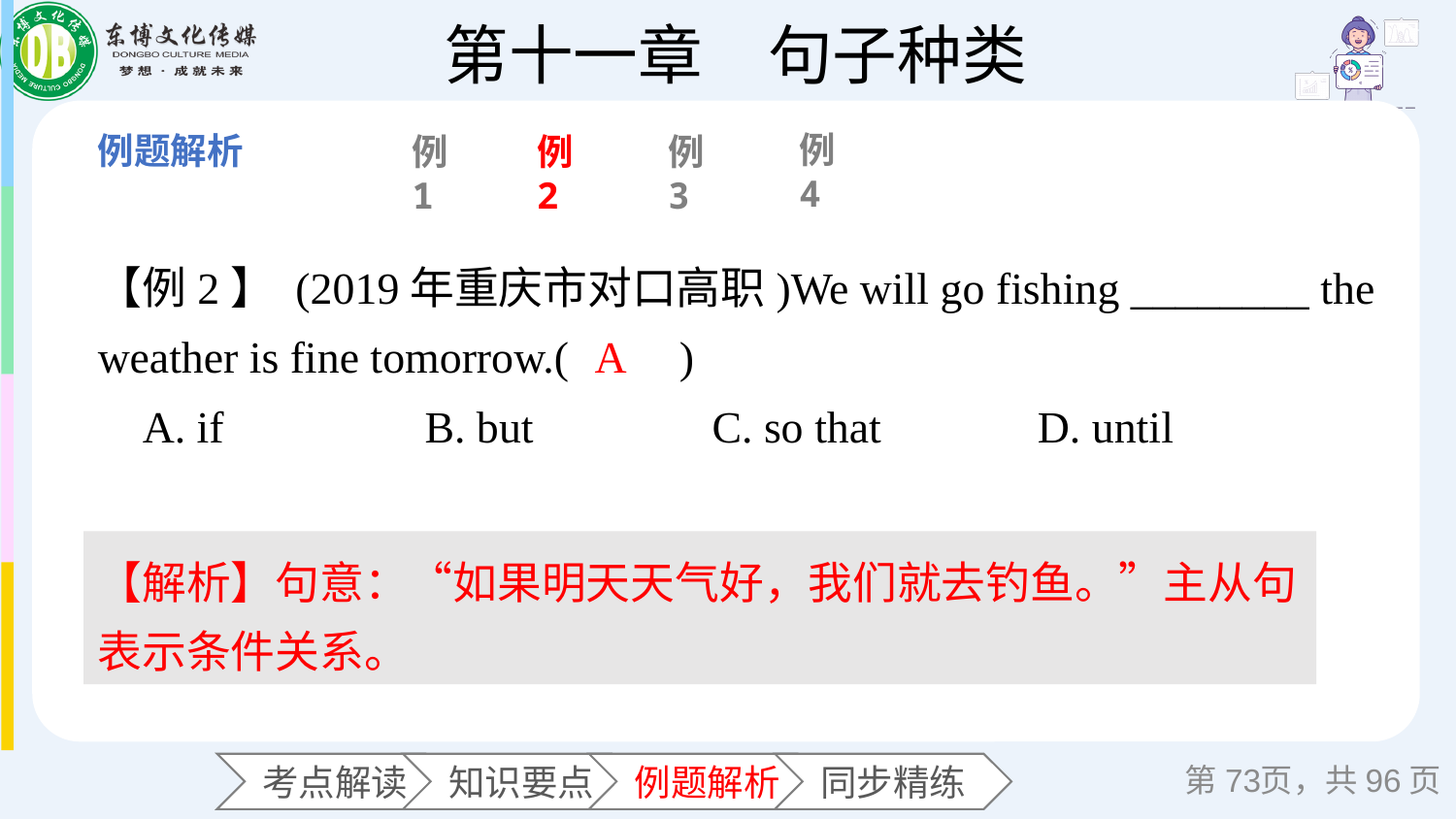

例4
例1
例2
例3
【例2】 (2019年重庆市对口高职)We will go fishing ________ the weather is fine tomorrow.(　　)
    A. if                  B. but                C. so that              D. until

A
【解析】句意：“如果明天天气好，我们就去钓鱼。”主从句表示条件关系。
第73页，共96页